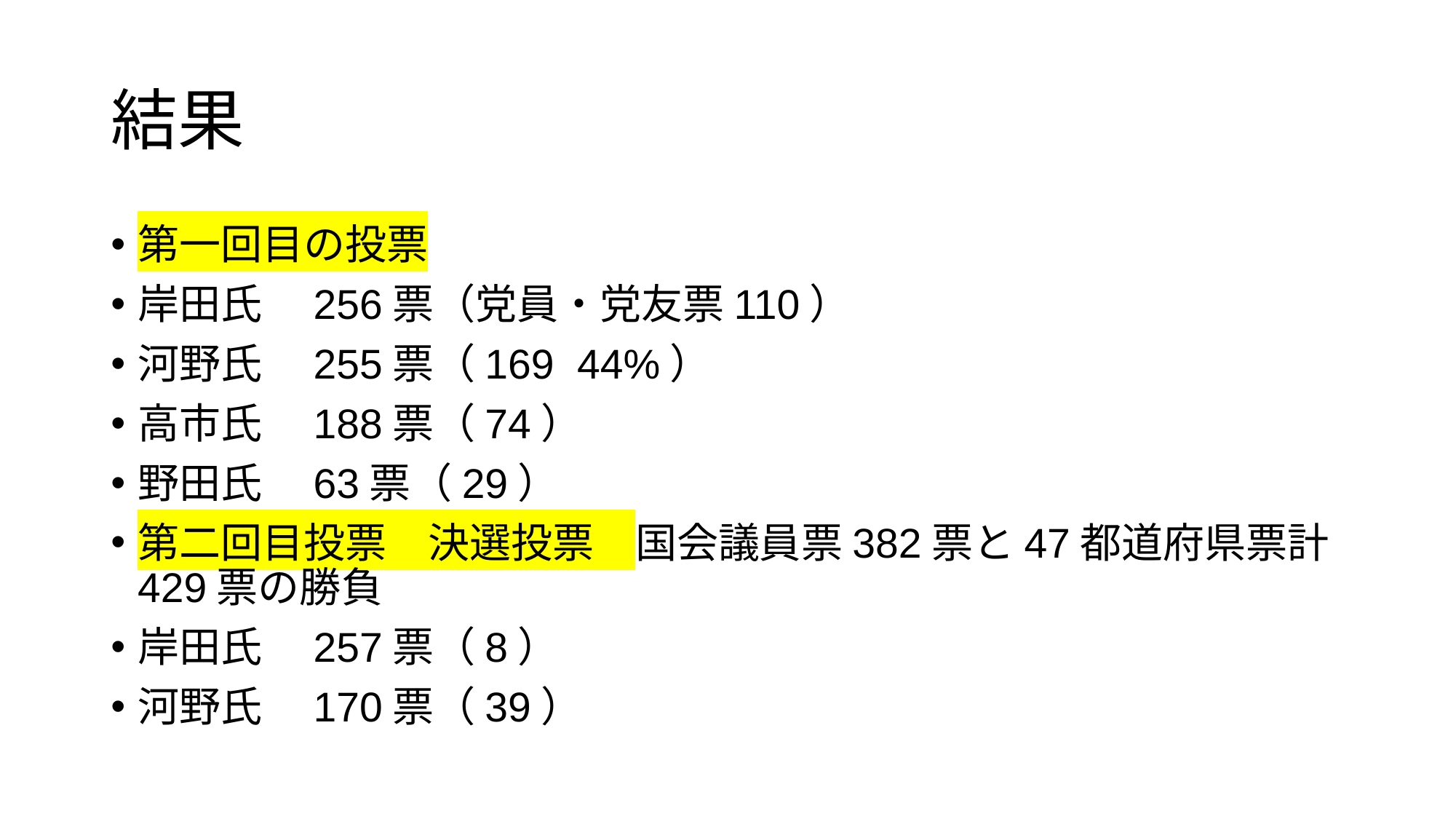

# 結果
第一回目の投票
岸田氏　256票（党員・党友票110）
河野氏　255票（169  44%）
高市氏　188票（74）
野田氏　63票（29）
第二回目投票　決選投票　国会議員票382票と47都道府県票計429票の勝負
岸田氏　257票（8）
河野氏　170票（39）